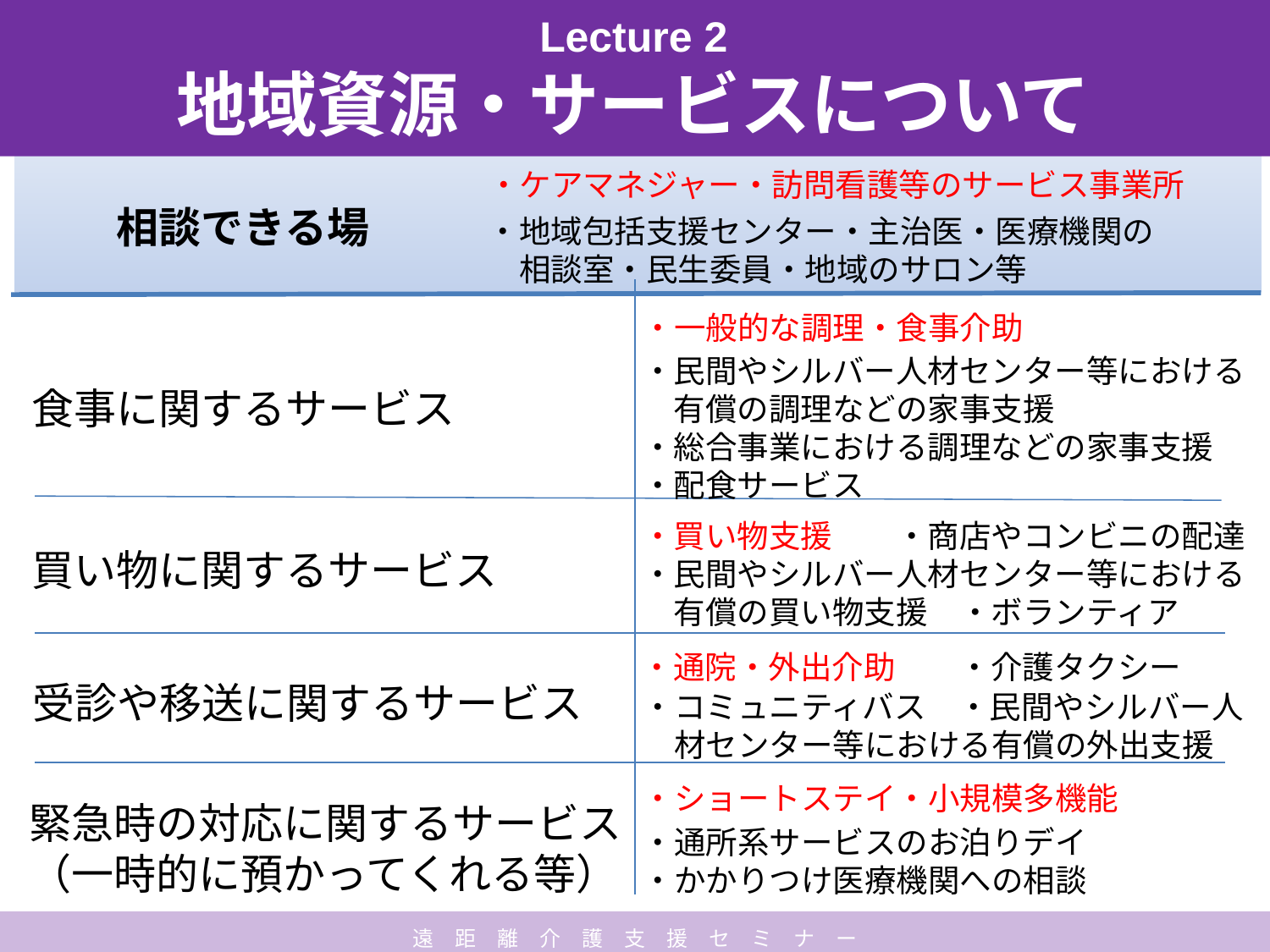

Lecture 2
地域資源・サービスについて

・ケアマネジャー・訪問看護等のサービス事業所
相談できる場
・地域包括支援センター・主治医・医療機関の
　相談室・民生委員・地域のサロン等
・一般的な調理・食事介助
・民間やシルバー人材センター等における
　有償の調理などの家事支援
・総合事業における調理などの家事支援
・配食サービス
食事に関するサービス
・買い物支援　　・商店やコンビニの配達
買い物に関するサービス

・民間やシルバー人材センター等における
　有償の買い物支援　・ボランティア
・通院・外出介助　　・介護タクシー
受診や移送に関するサービス
・コミュニティバス　・民間やシルバー人
　材センター等における有償の外出支援
・ショートステイ・小規模多機能
緊急時の対応に関するサービス
（一時的に預かってくれる等）
・通所系サービスのお泊りデイ
・かかりつけ医療機関への相談
遠　距　離　介　護　支　援　セ　ミ　ナ　ー